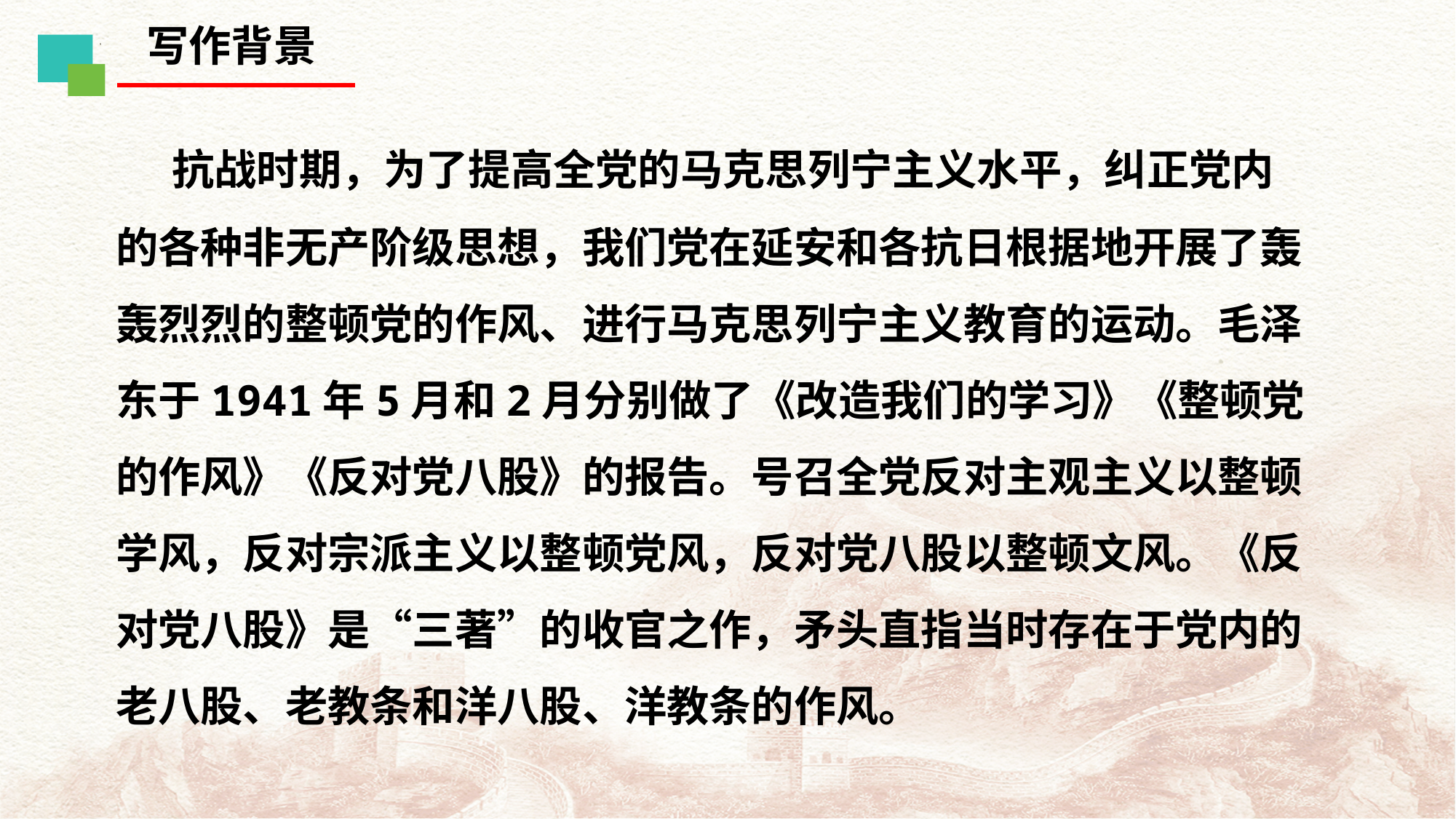

写作背景

    抗战时期，为了提高全党的马克思列宁主义水平，纠正党内的各种非无产阶级思想，我们党在延安和各抗日根据地开展了轰轰烈烈的整顿党的作风、进行马克思列宁主义教育的运动。毛泽东于1941年5月和2月分别做了《改造我们的学习》《整顿党的作风》《反对党八股》的报告。号召全党反对主观主义以整顿学风，反对宗派主义以整顿党风，反对党八股以整顿文风。《反对党八股》是“三著”的收官之作，矛头直指当时存在于党内的老八股、老教条和洋八股、洋教条的作风。